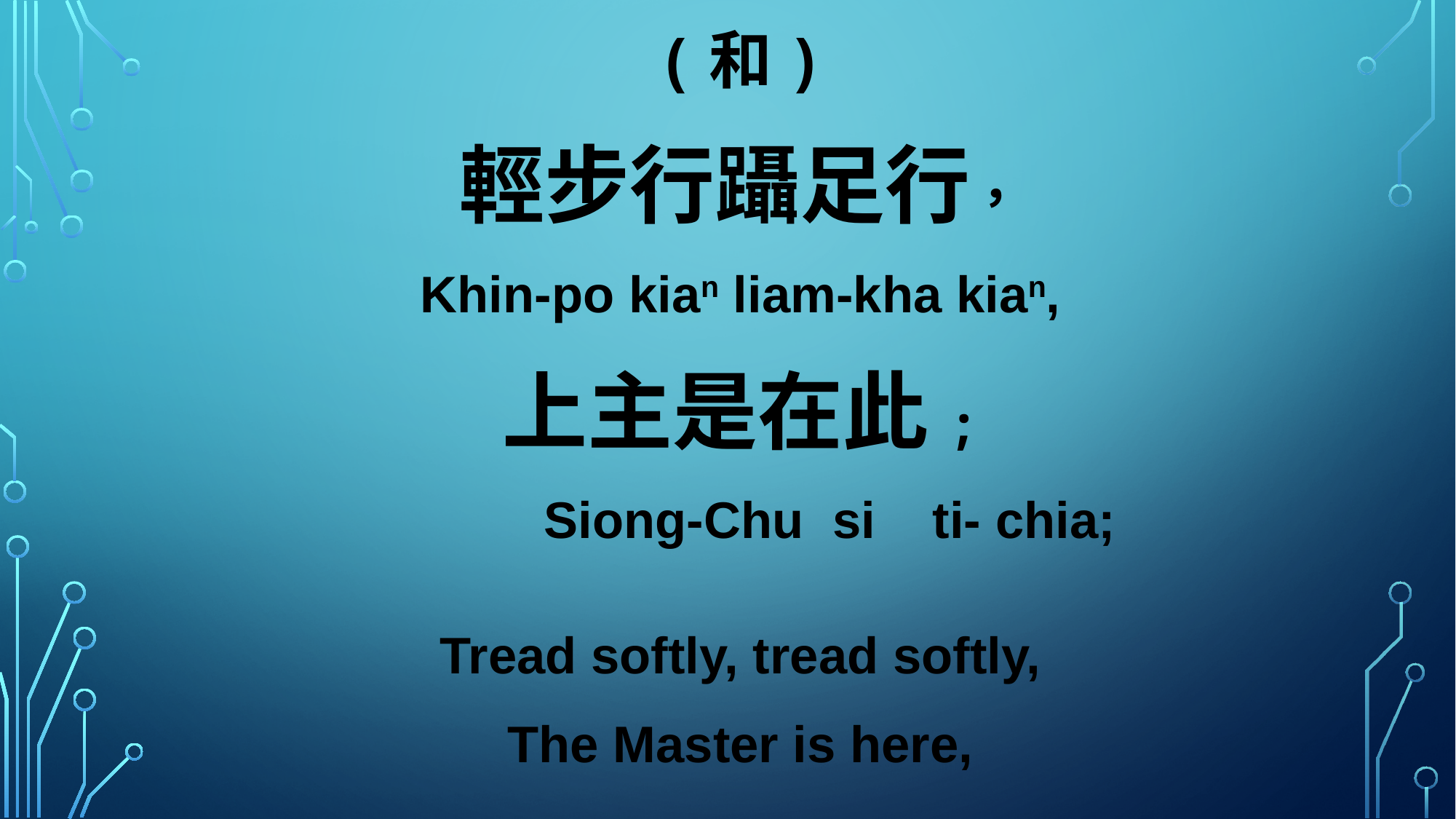

(和)
輕步行躡足行，
Khin-po kian liam-kha kian,
上主是在此;
                            Siong-Chu  si    ti- chia;

Tread softly, tread softly,
The Master is here,